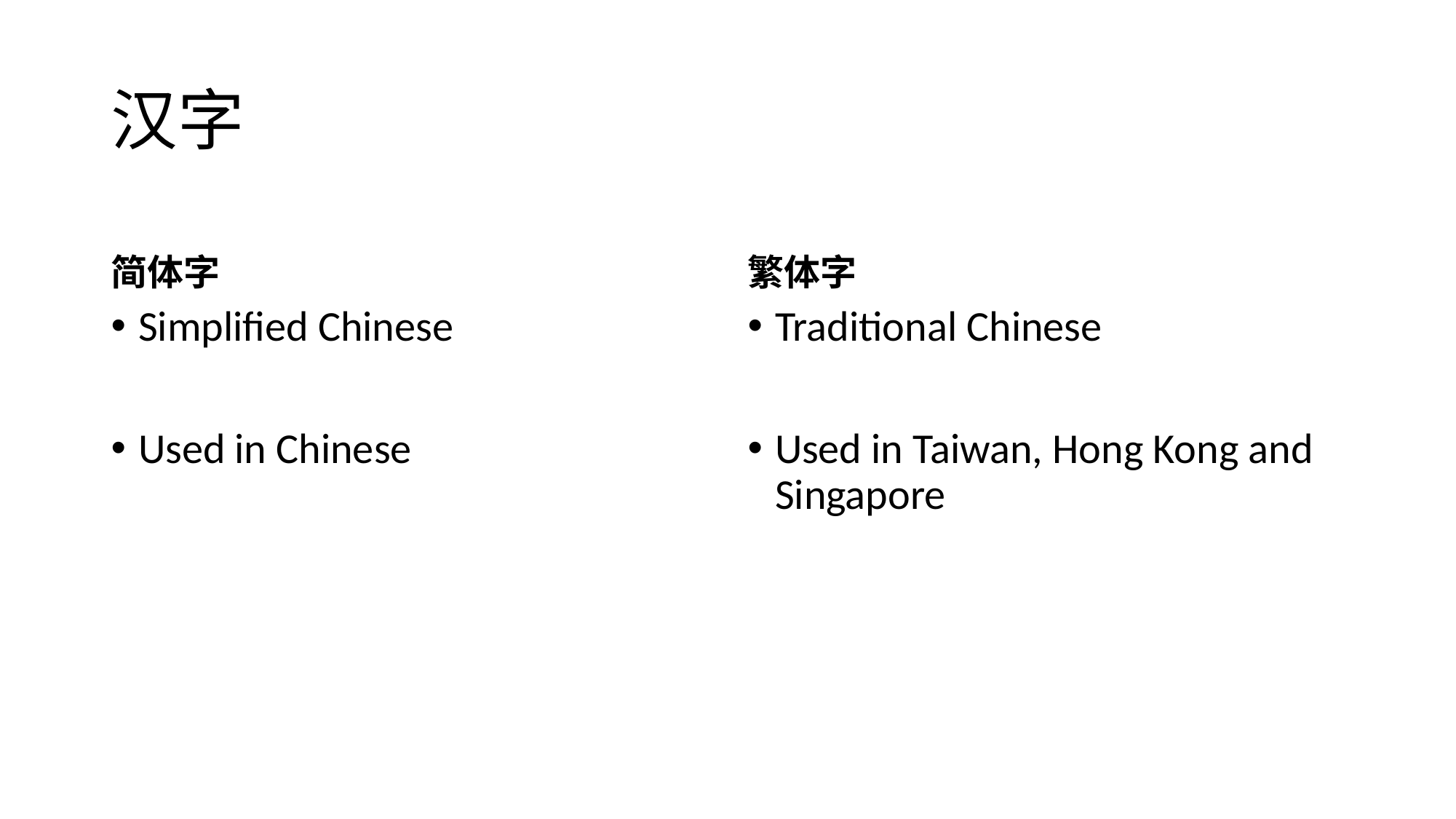

# 汉字
简体字
繁体字
Simplified Chinese

Used in Chinese
Traditional Chinese

Used in Taiwan, Hong Kong and Singapore